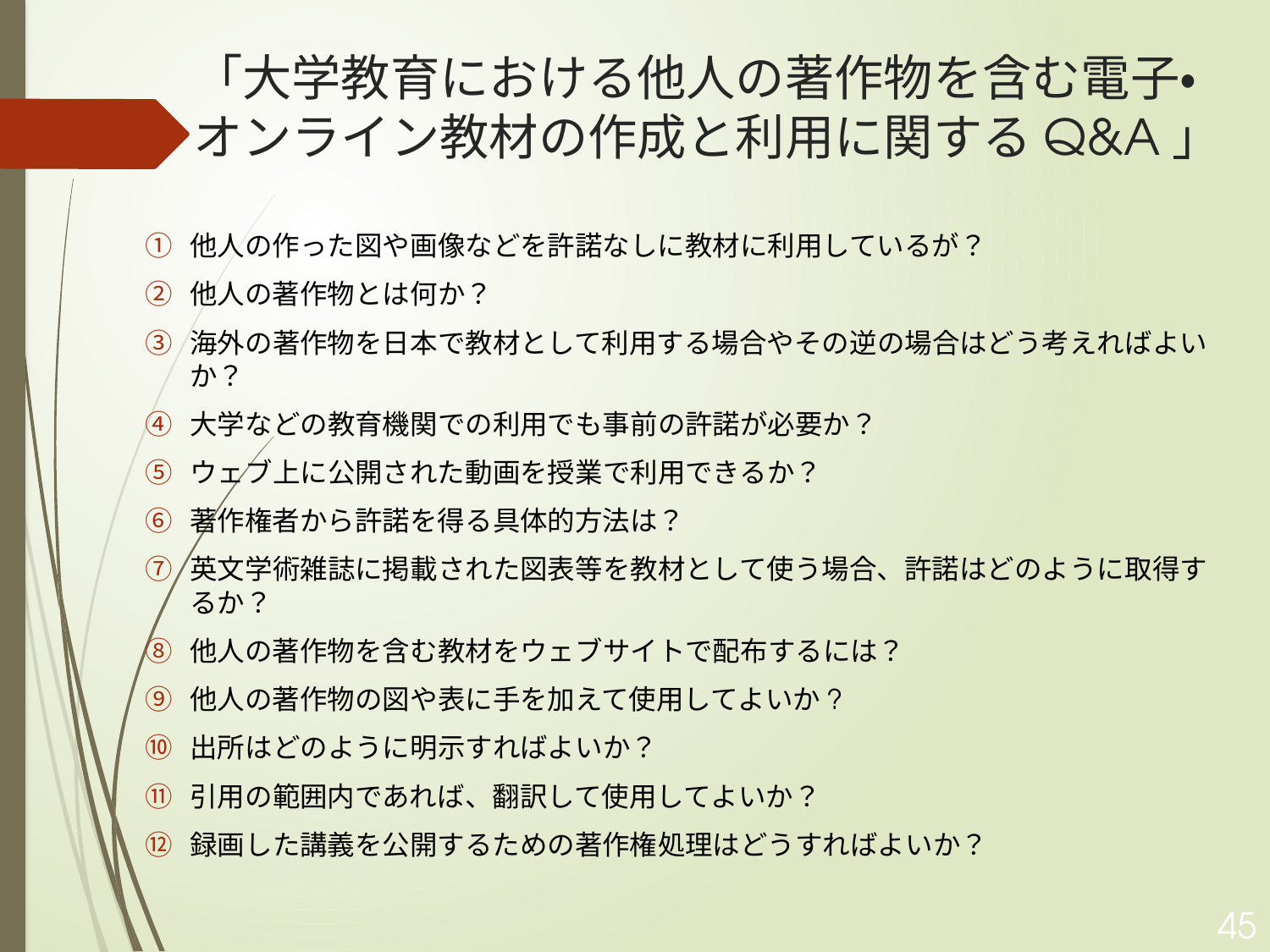

# 「大学教育における他人の著作物を含む電子・オンライン教材の作成と利用に関するQ&A」
他人の作った図や画像などを許諾なしに教材に利用しているが？
他人の著作物とは何か？
海外の著作物を日本で教材として利用する場合やその逆の場合はどう考えればよいか？
大学などの教育機関での利用でも事前の許諾が必要か？
ウェブ上に公開された動画を授業で利用できるか？
著作権者から許諾を得る具体的方法は？
英文学術雑誌に掲載された図表等を教材として使う場合、許諾はどのように取得するか？
他人の著作物を含む教材をウェブサイトで配布するには？
他人の著作物の図や表に手を加えて使用してよいか?
出所はどのように明示すればよいか？
引用の範囲内であれば、翻訳して使用してよいか？
録画した講義を公開するための著作権処理はどうすればよいか？

45